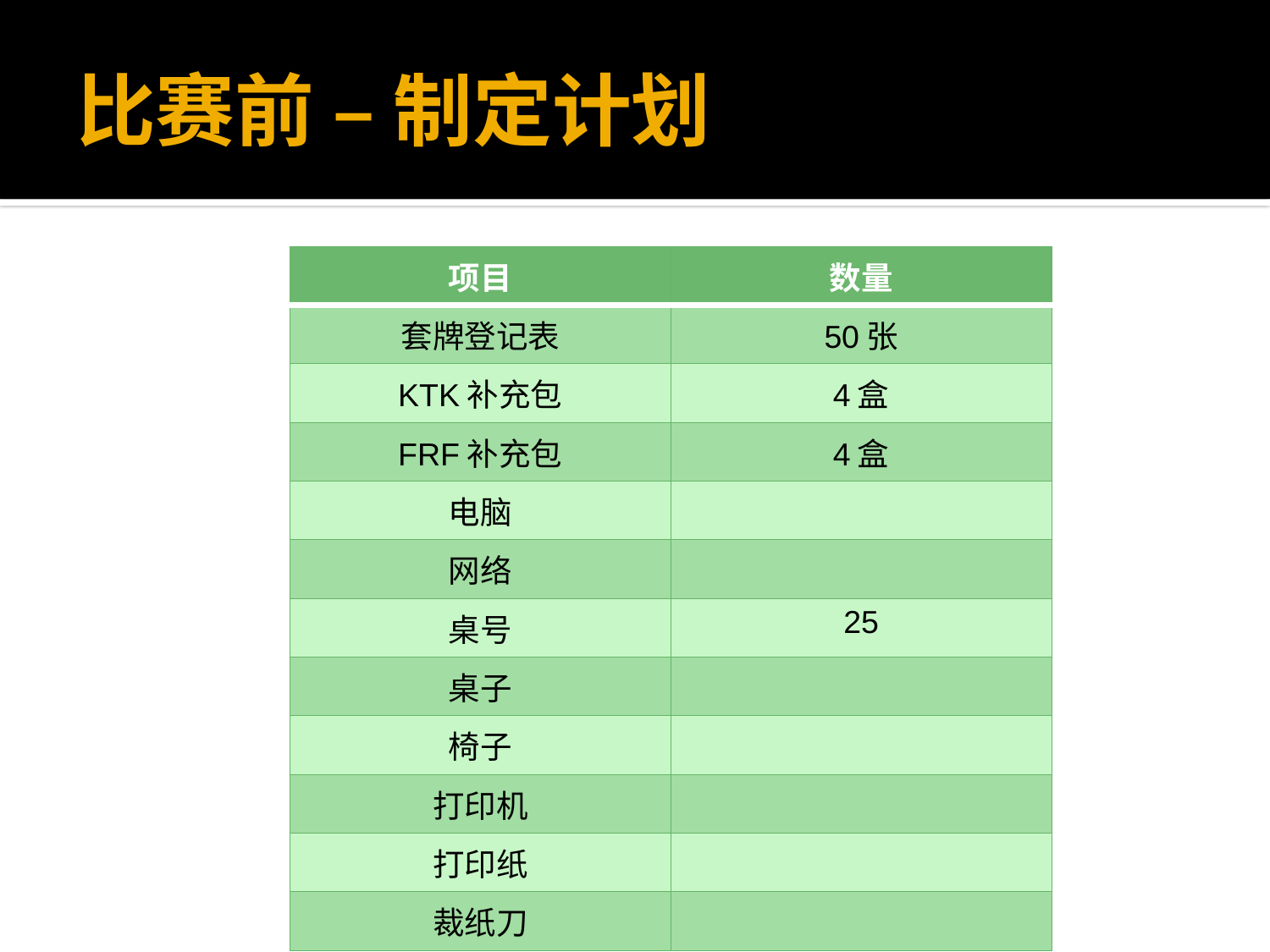

# 比赛前 – 制定计划
| 项目 | 数量 |
| --- | --- |
| 套牌登记表 | 50张 |
| KTK补充包 | 4盒 |
| FRF补充包 | 4盒 |
| 电脑 |  |
| 网络 |  |
| 桌号 | 25 |
| 桌子 |  |
| 椅子 |  |
| 打印机 |  |
| 打印纸 |  |
| 裁纸刀 |  |